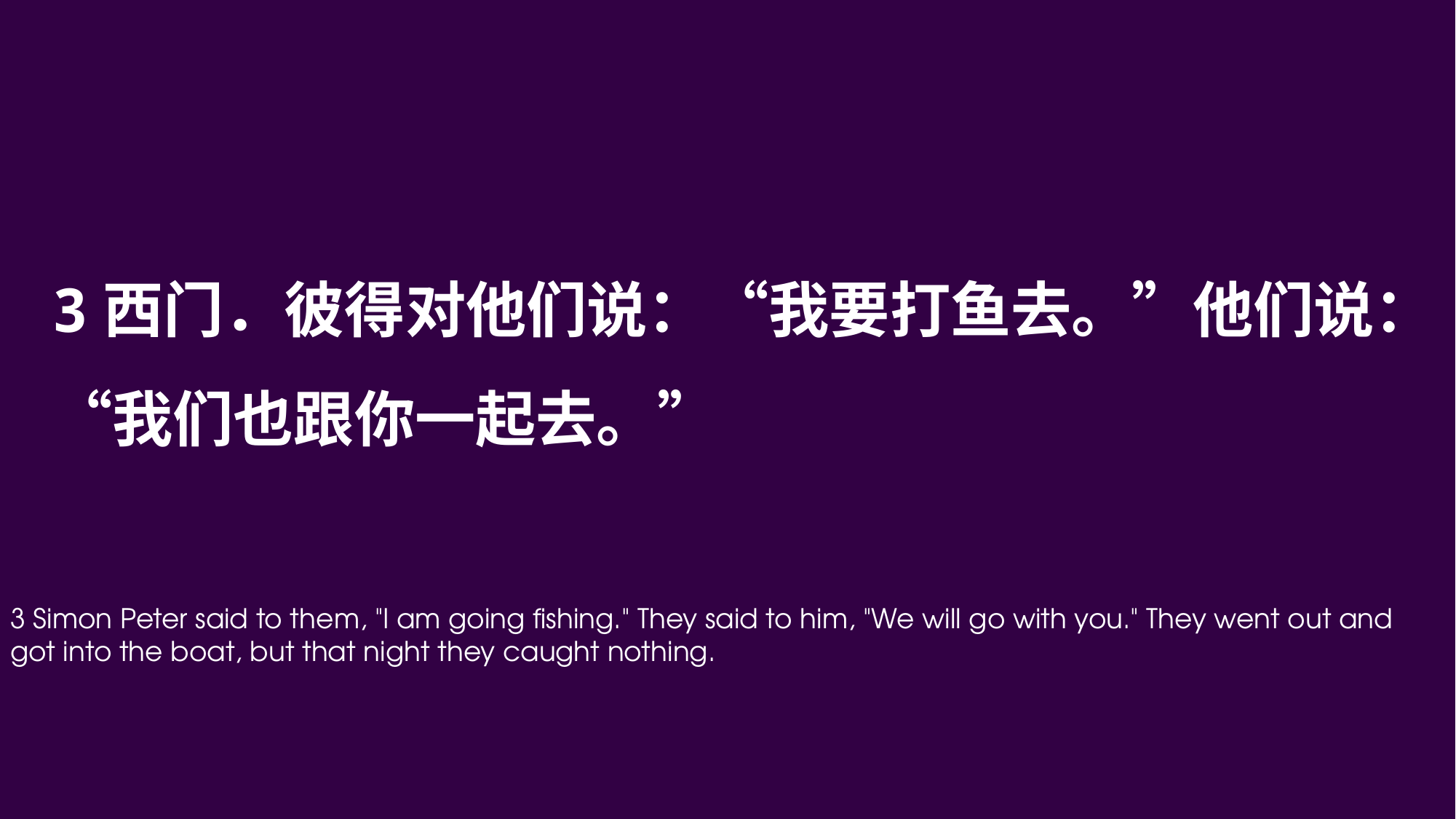

3西门．彼得对他们说：“我要打鱼去。”他们说：“我们也跟你一起去。”

3 Simon Peter said to them, "I am going fishing." They said to him, "We will go with you." They went out and got into the boat, but that night they caught nothing.